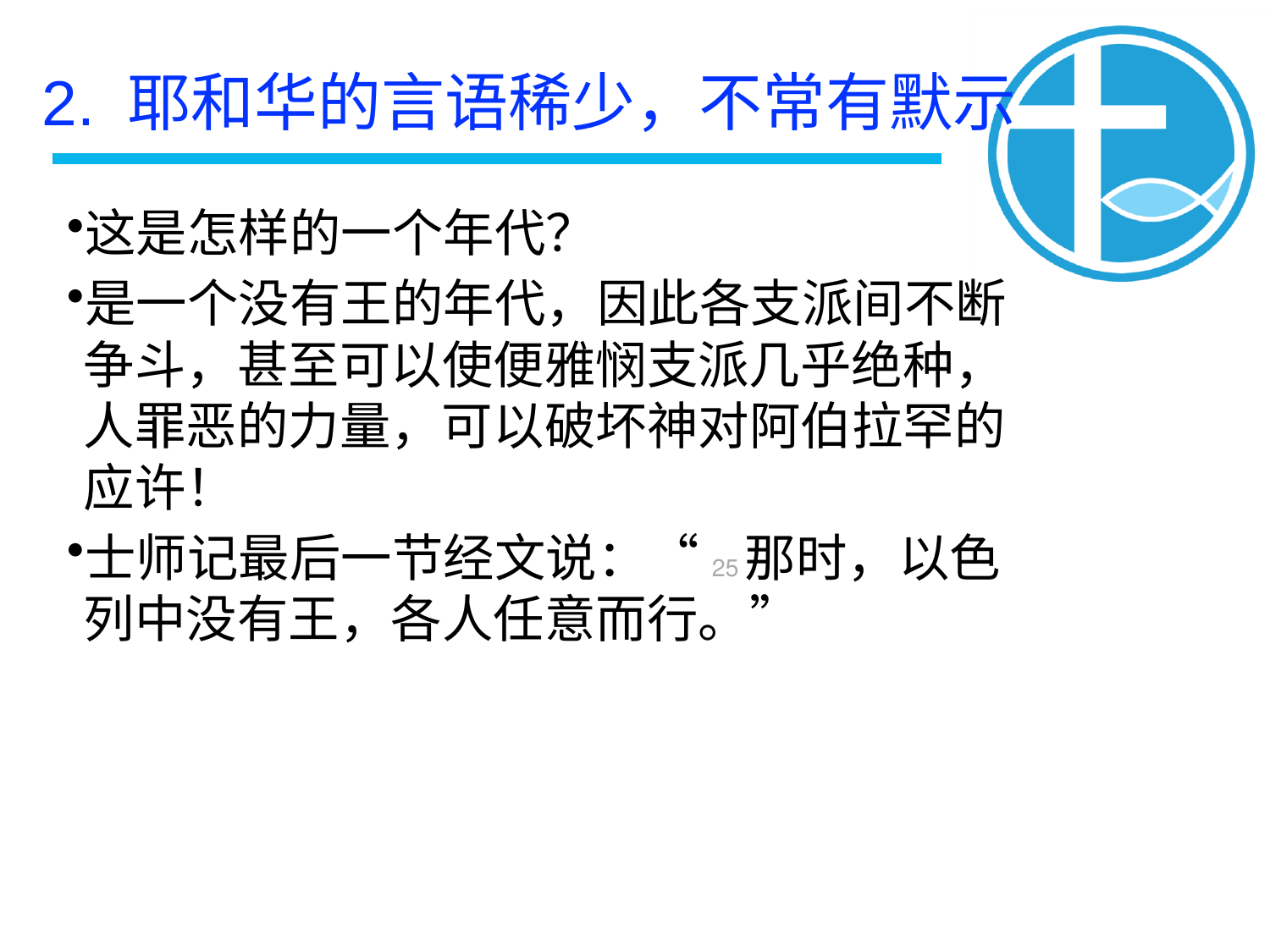

2. 耶和华的言语稀少，不常有默示
这是怎样的一个年代？
是一个没有王的年代，因此各支派间不断争斗，甚至可以使便雅悯支派几乎绝种，人罪恶的力量，可以破坏神对阿伯拉罕的应许！
士师记最后一节经文说：“25那时，以色列中没有王，各人任意而行。”